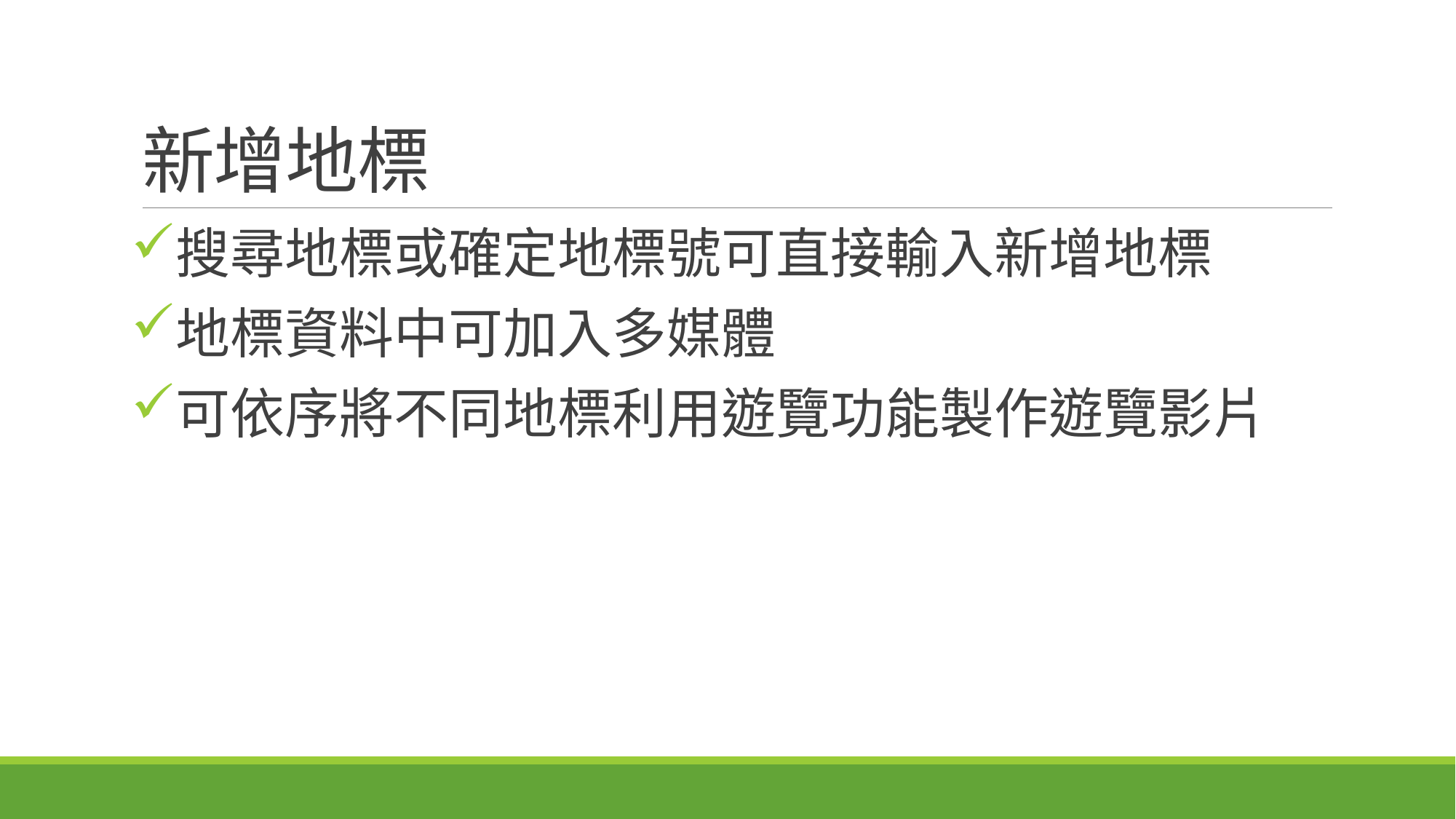

# 新增地標
搜尋地標或確定地標號可直接輸入新增地標
地標資料中可加入多媒體
可依序將不同地標利用遊覽功能製作遊覽影片